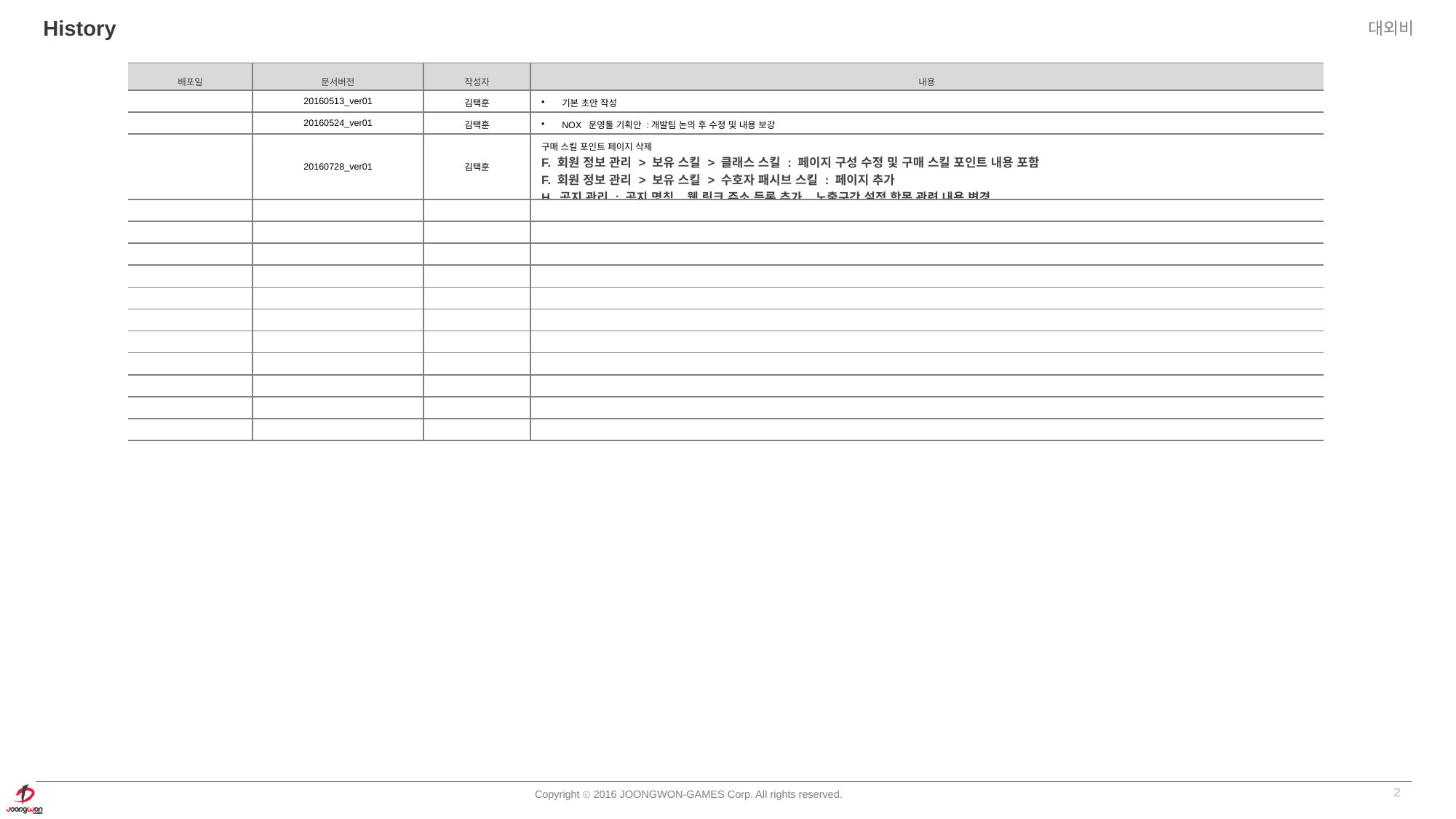

History
| 배포일 | 문서버전 | 작성자 | 내용 |
| --- | --- | --- | --- |
|  | 20160513\_ver01 | 김택훈 | 기본 초안 작성 |
|  | 20160524\_ver01 | 김택훈 | NOX 운영툴 기획안 :개발팀 논의 후 수정 및 내용 보강 |
|  | 20160728\_ver01 | 김택훈 | 구매 스킬 포인트 페이지 삭제 F. 회원 정보 관리 > 보유 스킬 > 클래스 스킬 : 페이지 구성 수정 및 구매 스킬 포인트 내용 포함 F. 회원 정보 관리 > 보유 스킬 > 수호자 패시브 스킬 : 페이지 추가 H. 공지 관리 : 공지 명칭, 웹 링크 주소 등록 추가, 노출구간 설정 항목 관련 내용 변경 |
|  |  |  |  |
|  |  |  |  |
|  |  |  |  |
|  |  |  |  |
|  |  |  |  |
|  |  |  |  |
|  |  |  |  |
|  |  |  |  |
|  |  |  |  |
|  |  |  |  |
|  |  |  |  |
2